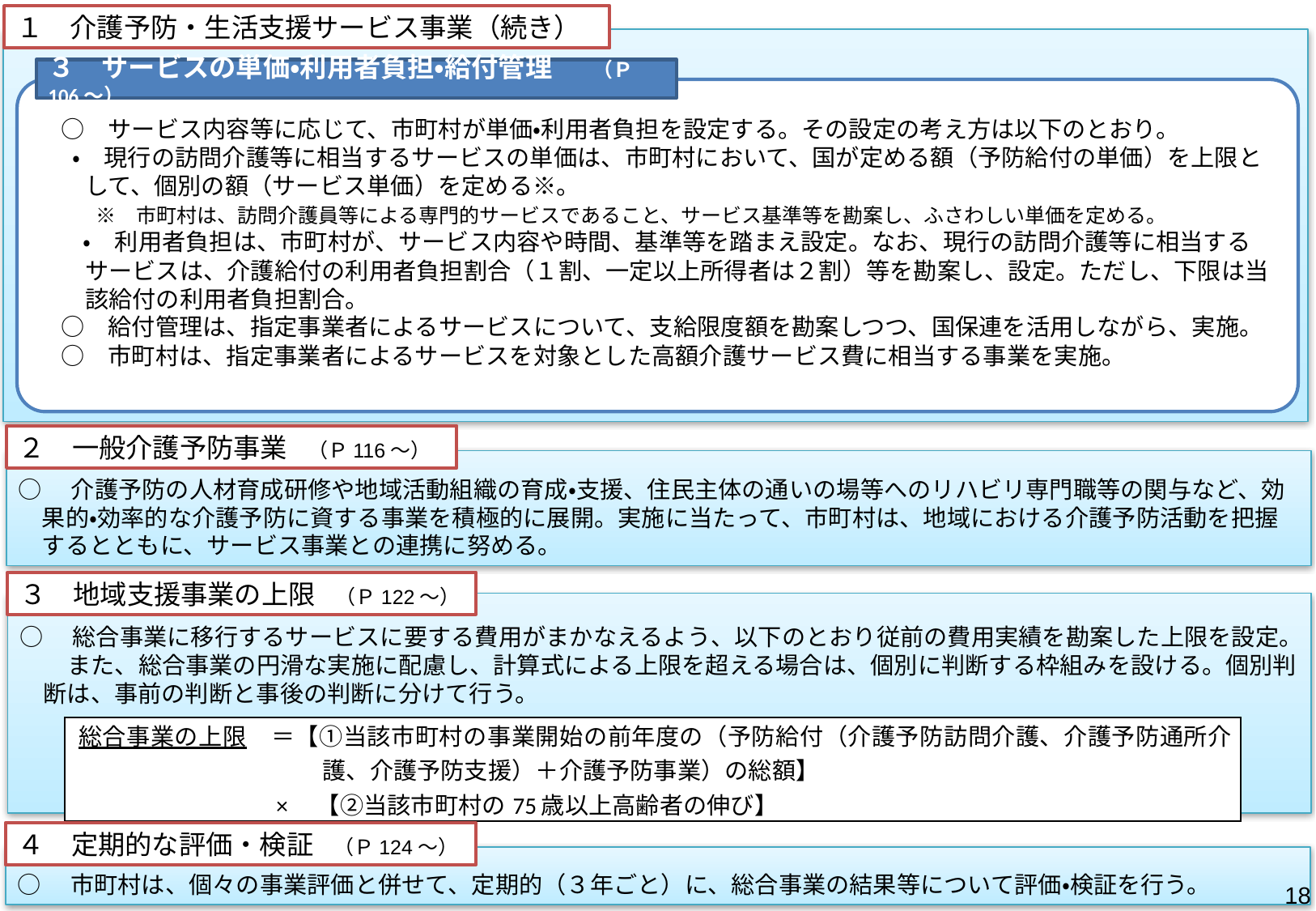

１　介護予防・生活支援サービス事業（続き）

３　サービスの単価・利用者負担・給付管理　　（Ｐ106～）
　○　サービス内容等に応じて、市町村が単価・利用者負担を設定する。その設定の考え方は以下のとおり。
・　現行の訪問介護等に相当するサービスの単価は、市町村において、国が定める額（予防給付の単価）を上限として、個別の額（サービス単価）を定める※。
　※　市町村は、訪問介護員等による専門的サービスであること、サービス基準等を勘案し、ふさわしい単価を定める。
 ・　利用者負担は、市町村が、サービス内容や時間、基準等を踏まえ設定。なお、現行の訪問介護等に相当するサービスは、介護給付の利用者負担割合（１割、一定以上所得者は２割）等を勘案し、設定。ただし、下限は当該給付の利用者負担割合。
　○　給付管理は、指定事業者によるサービスについて、支給限度額を勘案しつつ、国保連を活用しながら、実施。
　○　市町村は、指定事業者によるサービスを対象とした高額介護サービス費に相当する事業を実施。

２　一般介護予防事業　（Ｐ116～）
○　介護予防の人材育成研修や地域活動組織の育成・支援、住民主体の通いの場等へのリハビリ専門職等の関与など、効果的・効率的な介護予防に資する事業を積極的に展開。実施に当たって、市町村は、地域における介護予防活動を把握するとともに、サービス事業との連携に努める。
３　地域支援事業の上限　（Ｐ122～）
○　総合事業に移行するサービスに要する費用がまかなえるよう、以下のとおり従前の費用実績を勘案した上限を設定。
また、総合事業の円滑な実施に配慮し、計算式による上限を超える場合は、個別に判断する枠組みを設ける。個別判断は、事前の判断と事後の判断に分けて行う。
| 総合事業の上限　＝【①当該市町村の事業開始の前年度の（予防給付（介護予防訪問介護、介護予防通所介護、介護予防支援）＋介護予防事業）の総額】　　　　　 ×　【②当該市町村の75歳以上高齢者の伸び】 |
| --- |
４　定期的な評価・検証　（Ｐ124～）
○　市町村は、個々の事業評価と併せて、定期的（３年ごと）に、総合事業の結果等について評価・検証を行う。
18